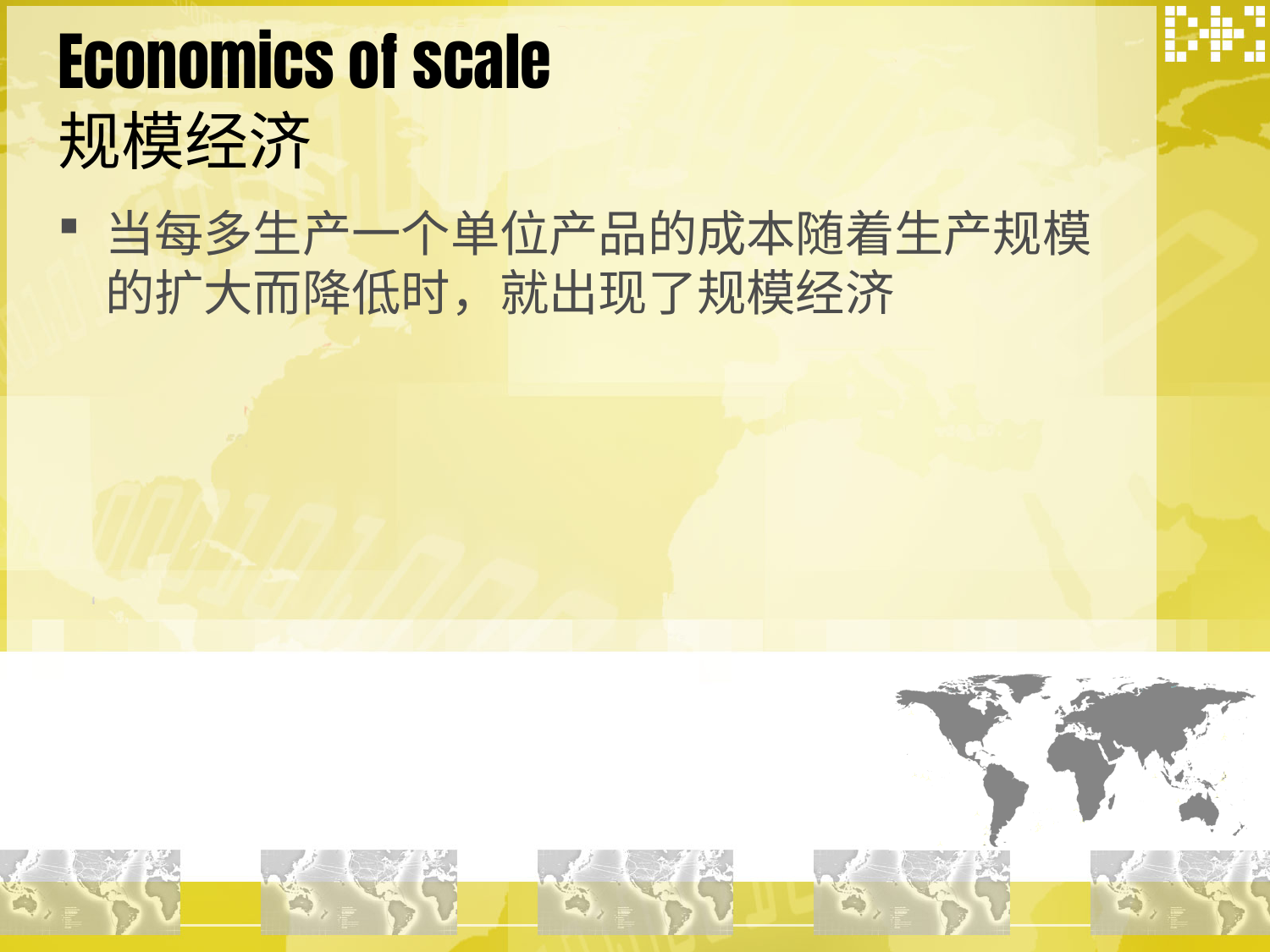

# Economics of scale 规模经济
当每多生产一个单位产品的成本随着生产规模的扩大而降低时，就出现了规模经济